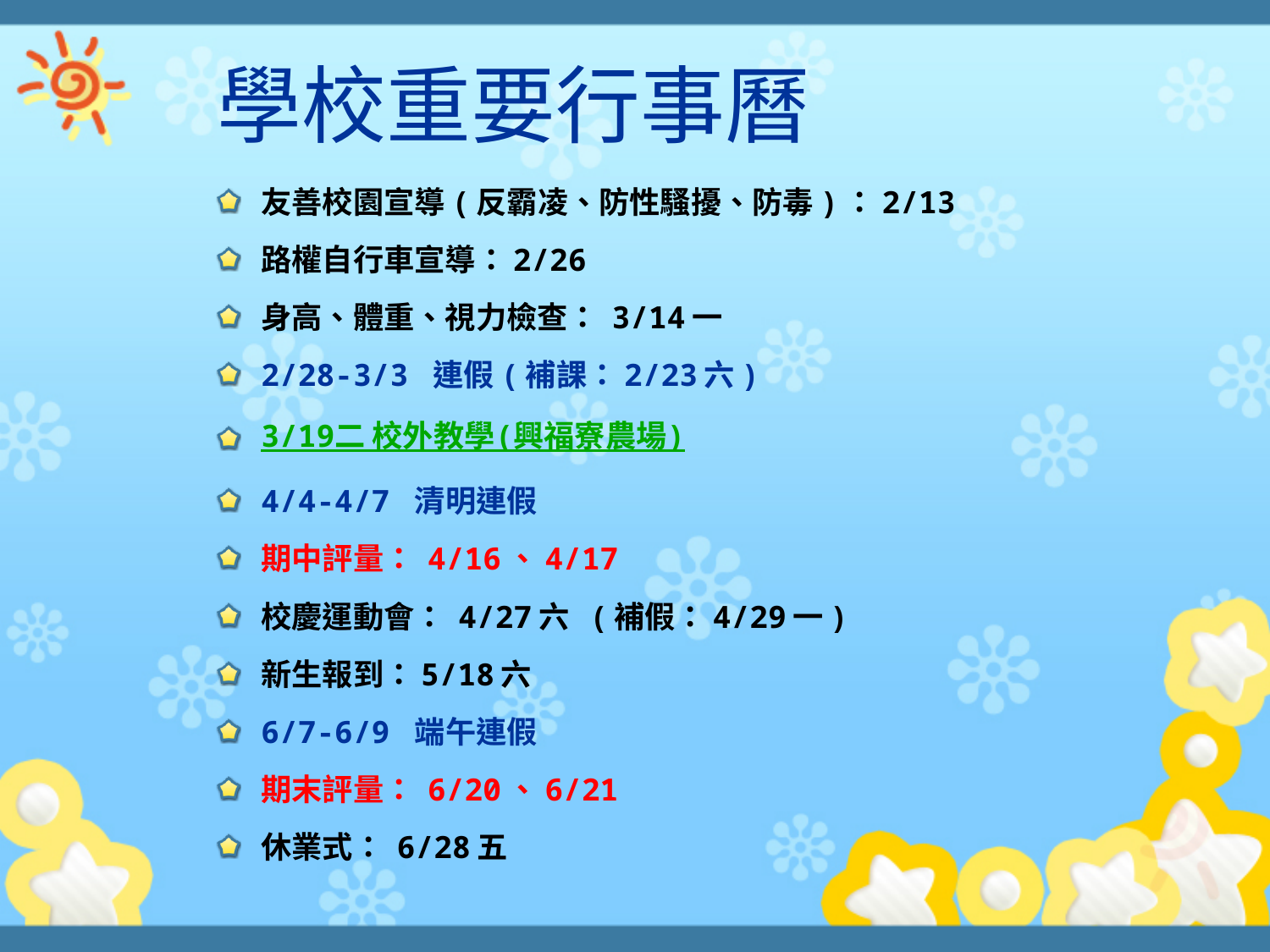

學校重要行事曆
友善校園宣導(反霸凌、防性騷擾、防毒)：2/13
路權自行車宣導：2/26
身高、體重、視力檢查： 3/14一
2/28-3/3 連假(補課：2/23六)
3/19二 校外教學(興福寮農場)
4/4-4/7 清明連假
期中評量： 4/16、4/17
校慶運動會： 4/27六  (補假：4/29一)
新生報到：5/18六
6/7-6/9 端午連假
期末評量： 6/20、6/21
休業式： 6/28五